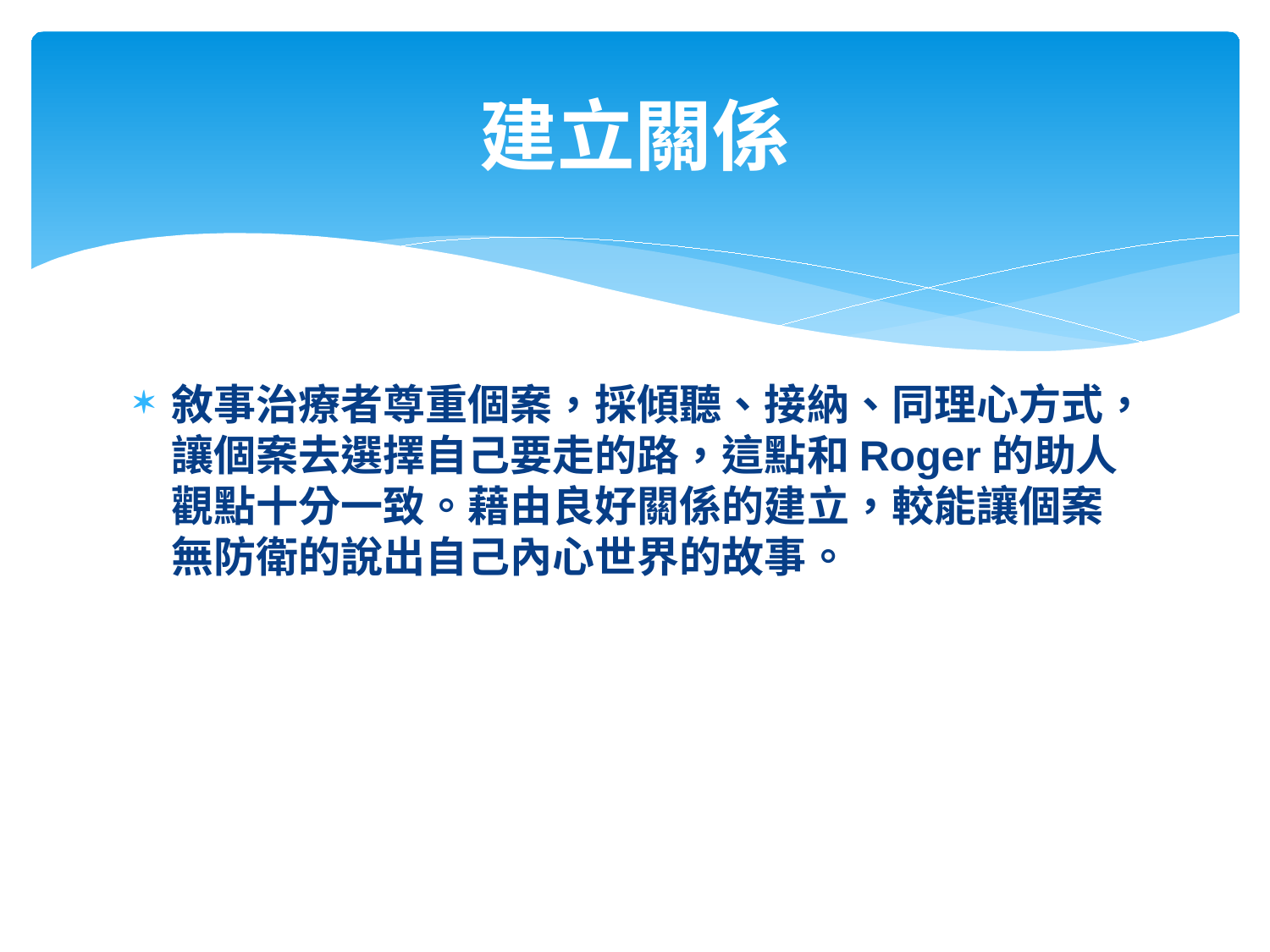

# 建立關係
敘事治療者尊重個案，採傾聽、接納、同理心方式，讓個案去選擇自己要走的路，這點和Roger的助人觀點十分一致。藉由良好關係的建立，較能讓個案無防衛的說出自己內心世界的故事。